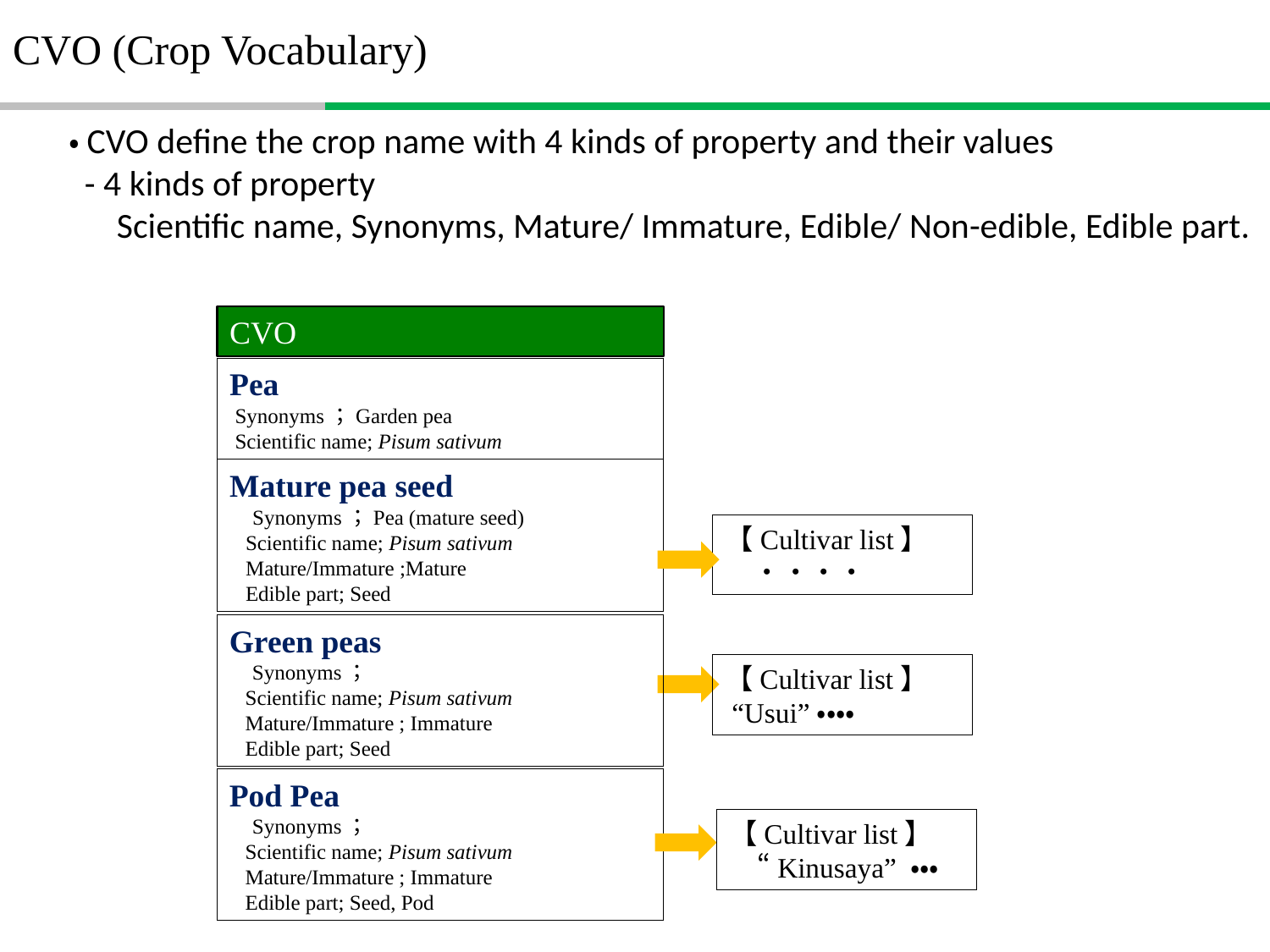

CVO (Crop Vocabulary)
・CVO define the crop name with 4 kinds of property and their values
  - 4 kinds of property
      Scientific name, Synonyms, Mature/ Immature, Edible/ Non-edible, Edible part.

CVO
Pea
 Synonyms；Garden pea
 Scientific name; Pisum sativum
Mature pea seed
　Synonyms；Pea (mature seed)
   Scientific name; Pisum sativum
   Mature/Immature ;Mature
   Edible part; Seed
【Cultivar list】
　・・・・

Green peas
　Synonyms；
   Scientific name; Pisum sativum
   Mature/Immature ; Immature
   Edible part; Seed
【Cultivar list】
 “Usui”・・・・

Pod Pea
　Synonyms；
   Scientific name; Pisum sativum
   Mature/Immature ; Immature
   Edible part; Seed, Pod
【Cultivar list】
　“Kinusaya” ・・・